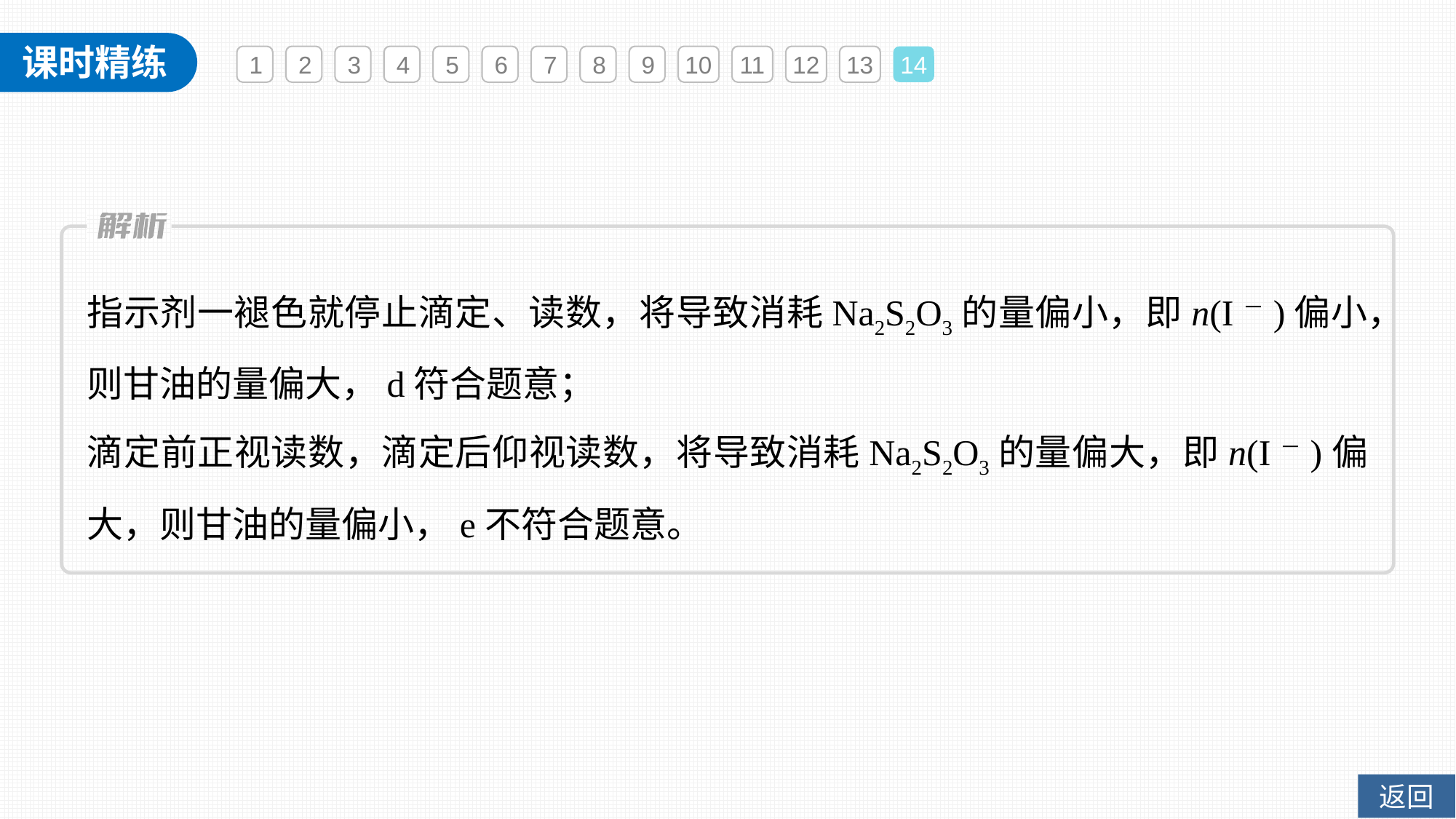

1
2
3
4
5
6
7
8
9
10
11
12
13
14

指示剂一褪色就停止滴定、读数，将导致消耗Na2S2O3的量偏小，即n(I－)偏小，则甘油的量偏大，d符合题意；
滴定前正视读数，滴定后仰视读数，将导致消耗Na2S2O3的量偏大，即n(I－)偏大，则甘油的量偏小，e不符合题意。
返回